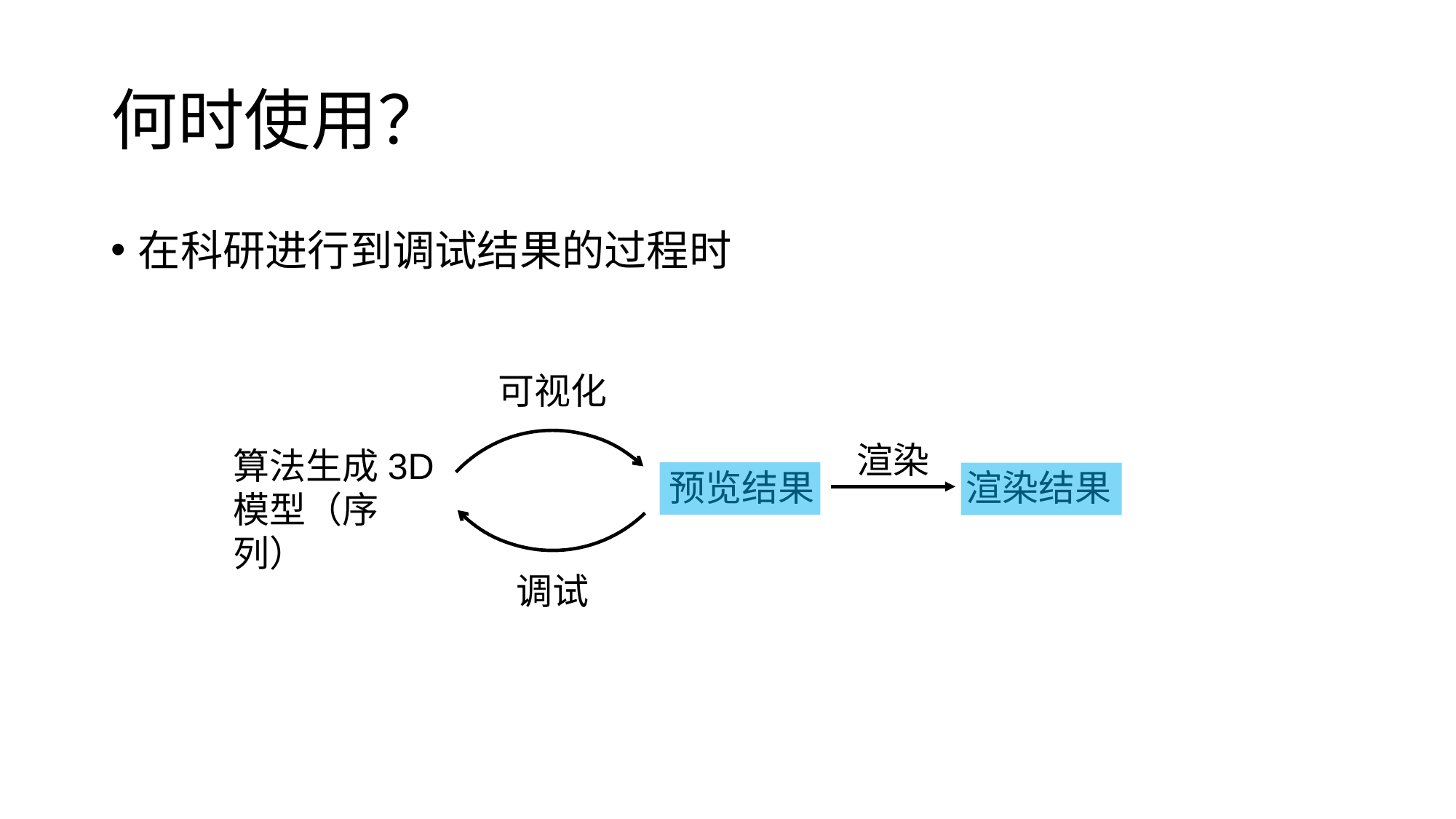

# 何时使用？
在科研进行到调试结果的过程时

可视化

渲染
算法生成3D模型（序列）
渲染结果
预览结果

调试